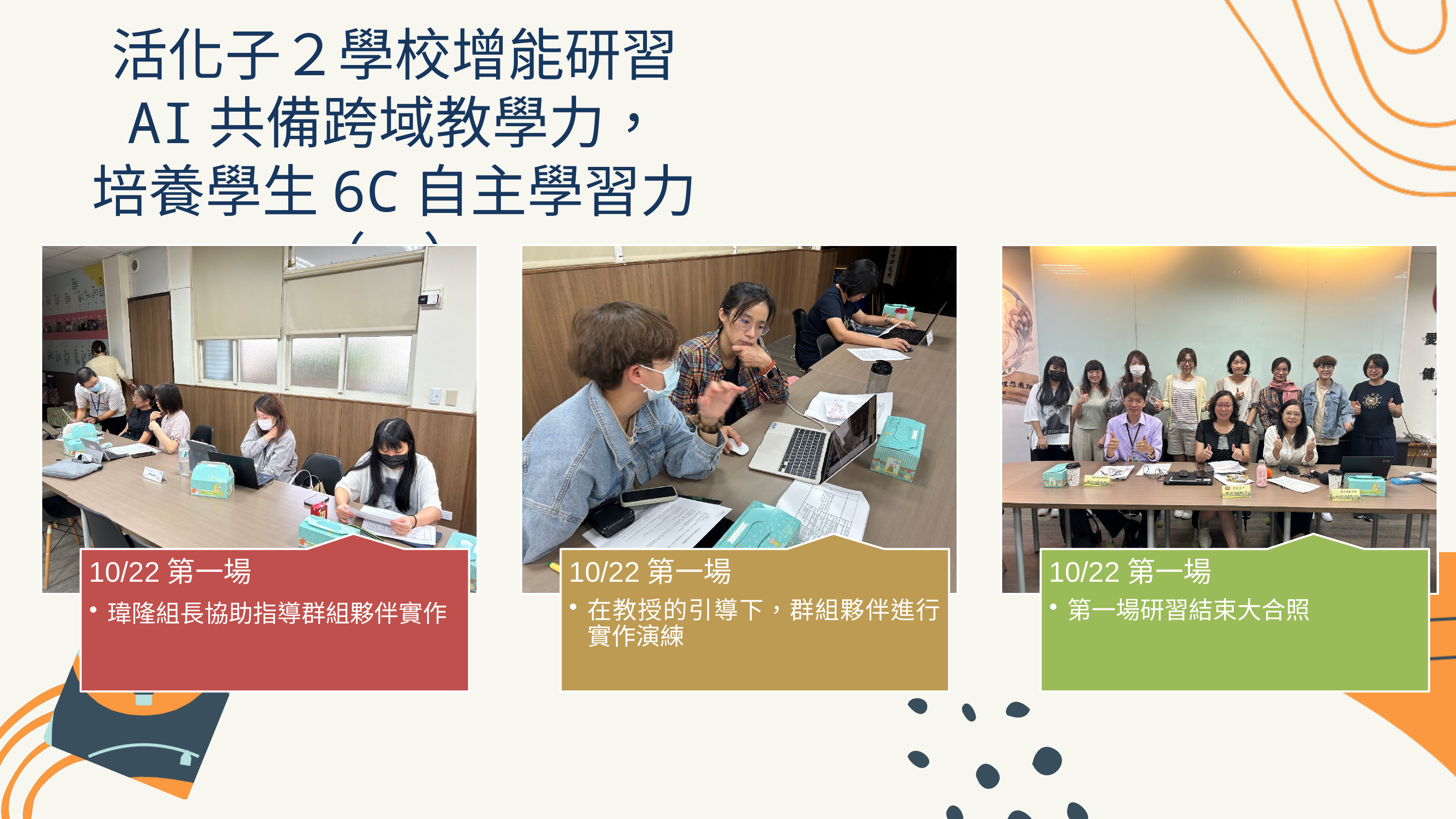

活化子２學校增能研習
AI共備跨域教學力，
培養學生6C自主學習力（一）
10/22第一場
瑋隆組長協助指導群組夥伴實作
10/22第一場
在教授的引導下，群組夥伴進行實作演練
10/22第一場
第一場研習結束大合照